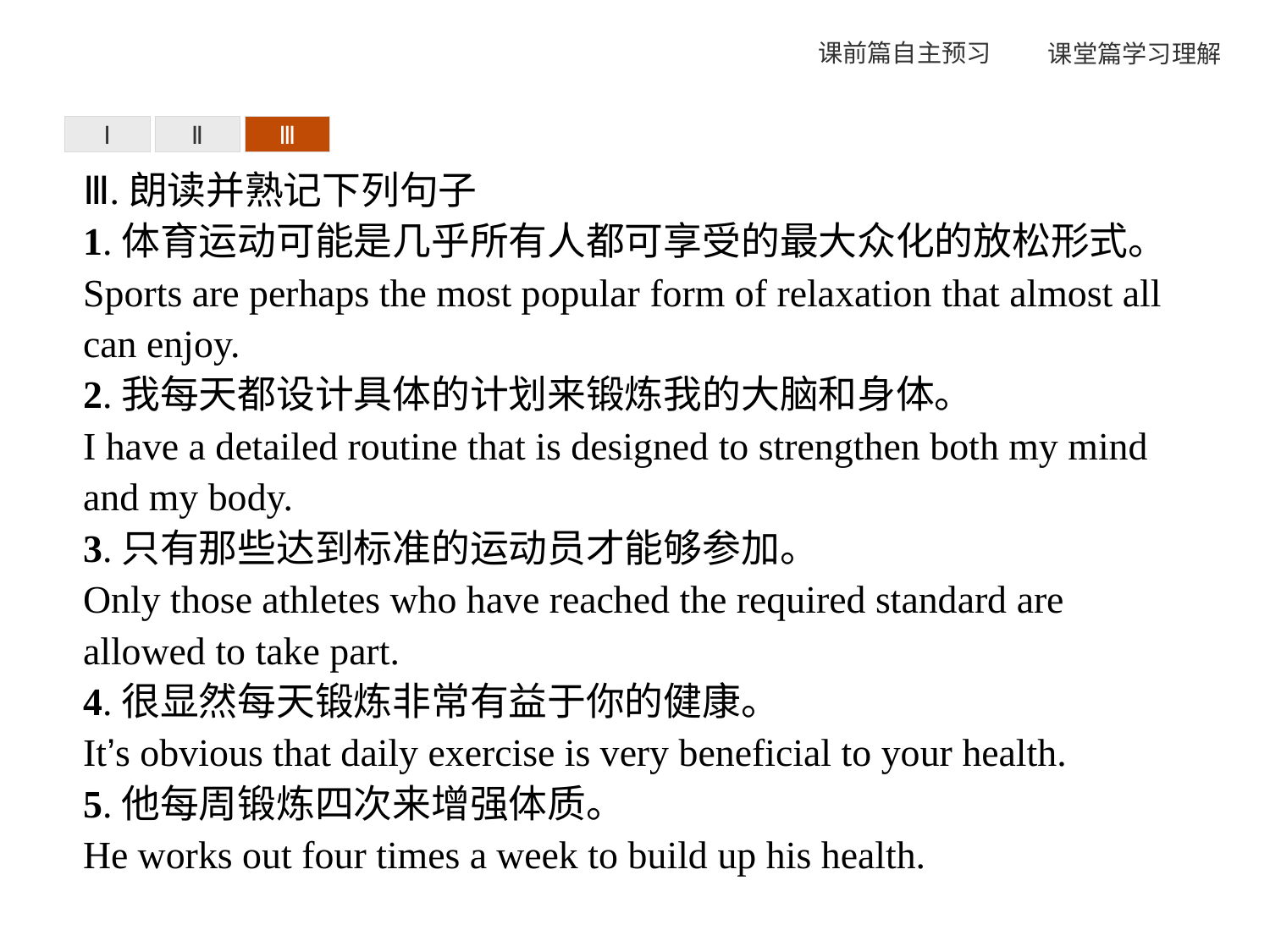

Ⅰ
Ⅱ
Ⅲ
Ⅲ.朗读并熟记下列句子
1.体育运动可能是几乎所有人都可享受的最大众化的放松形式。
Sports are perhaps the most popular form of relaxation that almost all can enjoy.
2.我每天都设计具体的计划来锻炼我的大脑和身体。
I have a detailed routine that is designed to strengthen both my mind and my body.
3.只有那些达到标准的运动员才能够参加。
Only those athletes who have reached the required standard are allowed to take part.
4.很显然每天锻炼非常有益于你的健康。
It’s obvious that daily exercise is very beneficial to your health.
5.他每周锻炼四次来增强体质。
He works out four times a week to build up his health.